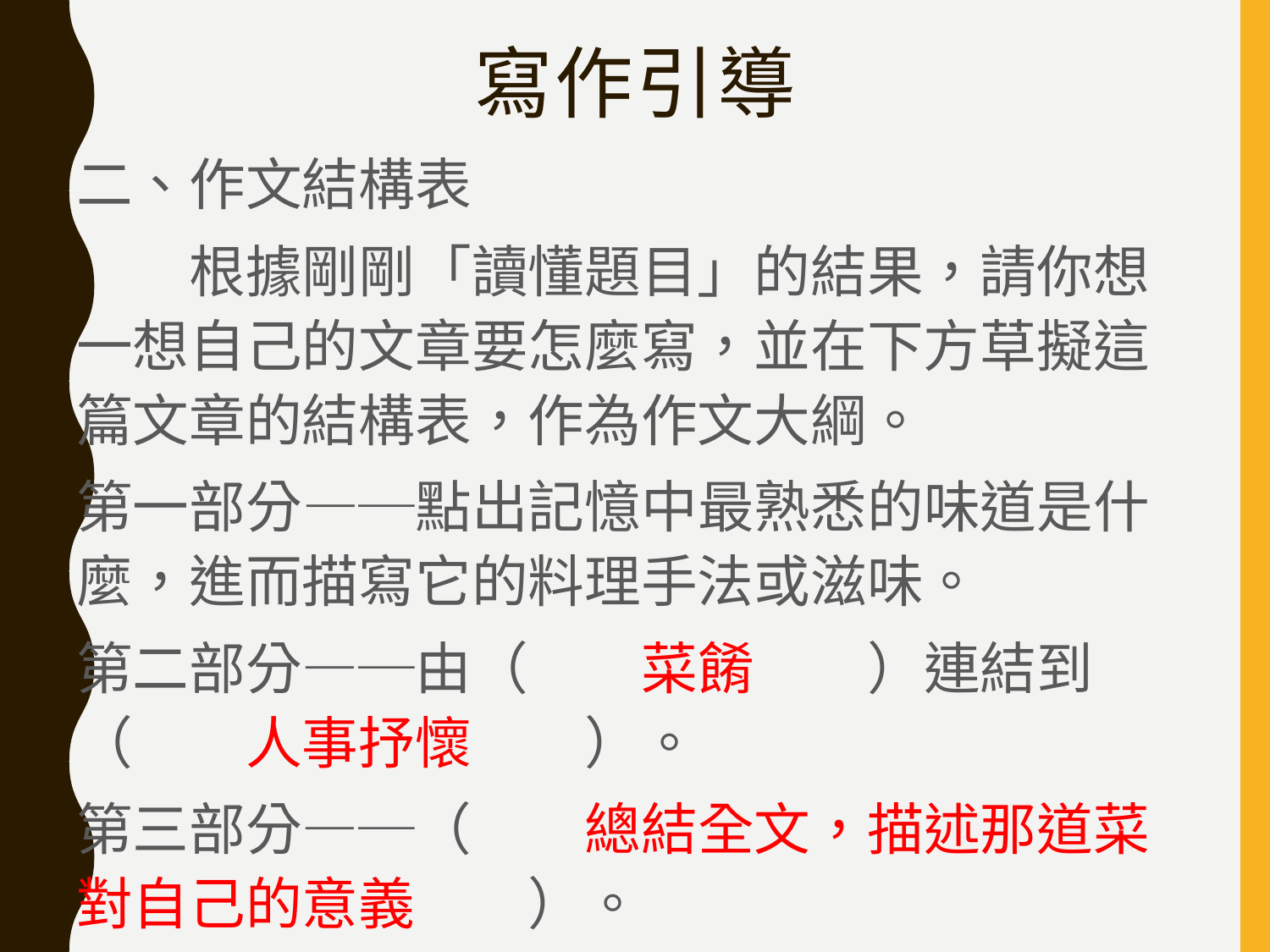

# 寫作引導
二、作文結構表
　　根據剛剛「讀懂題目」的結果，請你想一想自己的文章要怎麼寫，並在下方草擬這篇文章的結構表，作為作文大綱。
第一部分—─點出記憶中最熟悉的味道是什麼，進而描寫它的料理手法或滋味。
第二部分—─由（　　菜餚　　）連結到（　　人事抒懷　　）。
第三部分—─（　　總結全文，描述那道菜對自己的意義　　）。